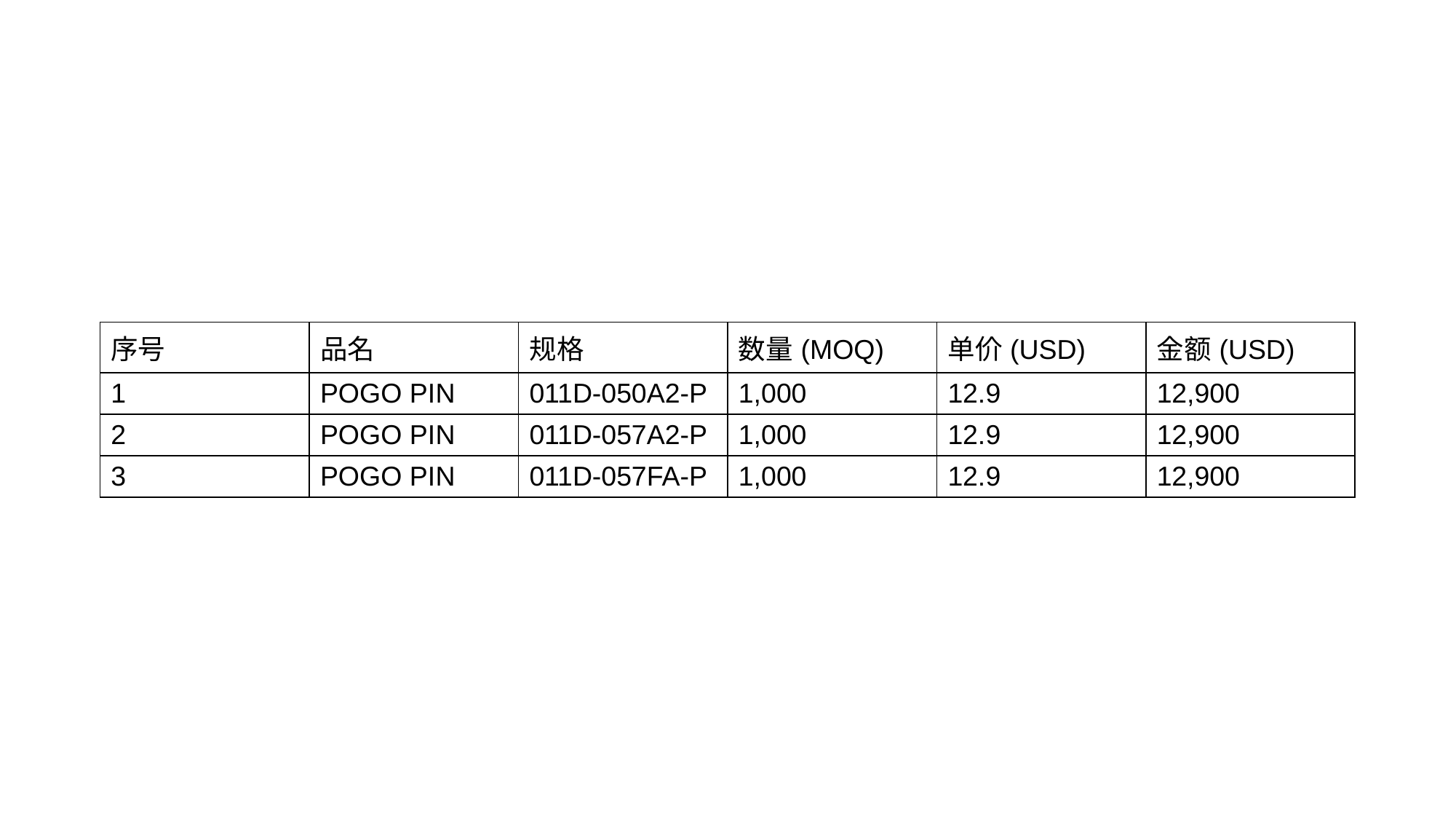

| 序号 | 品名 | 规格 | 数量(MOQ) | 单价(USD) | 金额(USD) |
| --- | --- | --- | --- | --- | --- |
| 1 | POGO PIN | 011D-050A2-P | 1,000 | 12.9 | 12,900 |
| 2 | POGO PIN | 011D-057A2-P | 1,000 | 12.9 | 12,900 |
| 3 | POGO PIN | 011D-057FA-P | 1,000 | 12.9 | 12,900 |